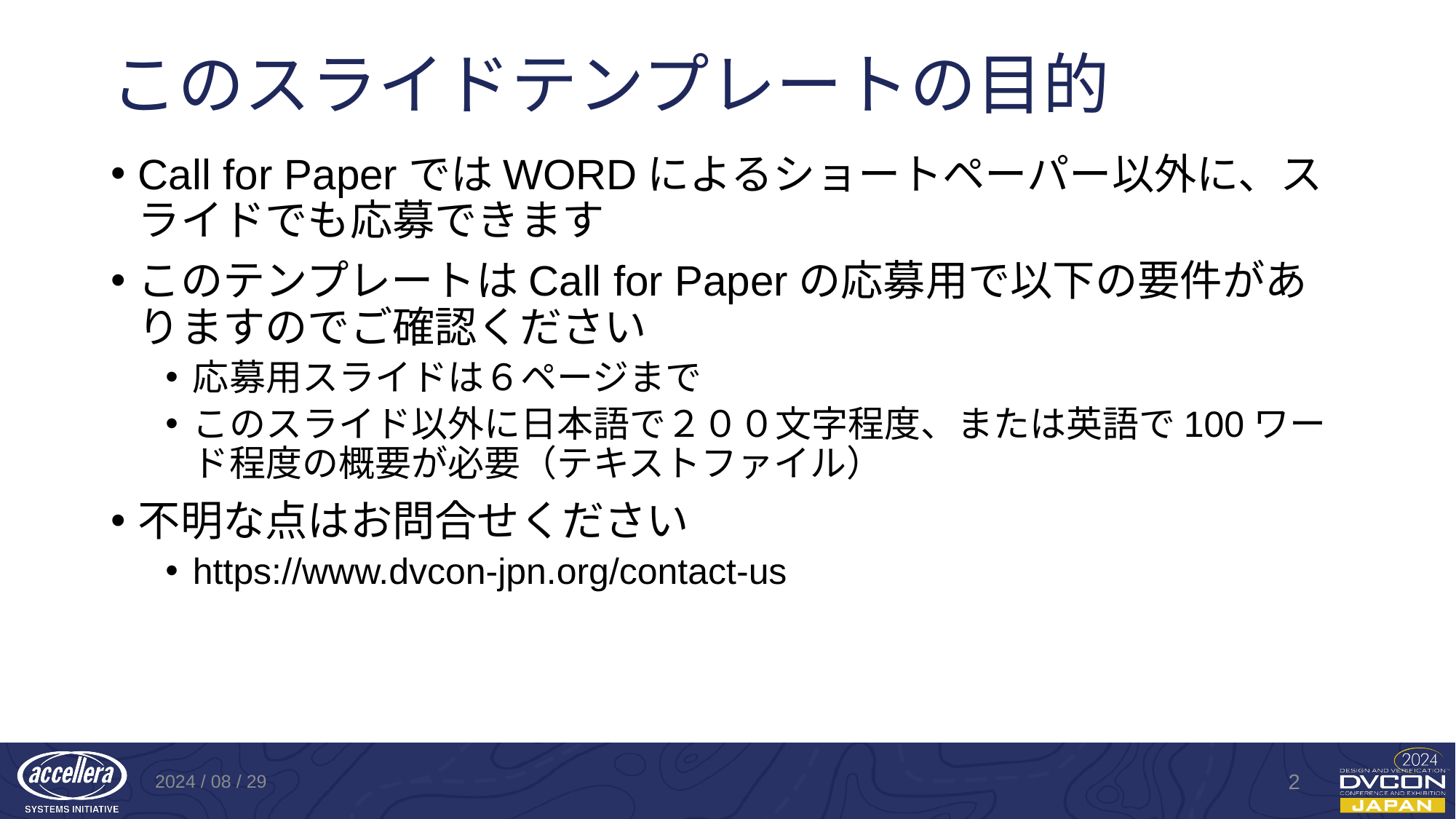

# このスライドテンプレートの目的
Call for PaperではWORDによるショートペーパー以外に、スライドでも応募できます
このテンプレートはCall for Paperの応募用で以下の要件がありますのでご確認ください
応募用スライドは６ページまで
このスライド以外に日本語で２００文字程度、または英語で100ワード程度の概要が必要（テキストファイル）
不明な点はお問合せください
https://www.dvcon-jpn.org/contact-us
2024 / 08 / 29
2